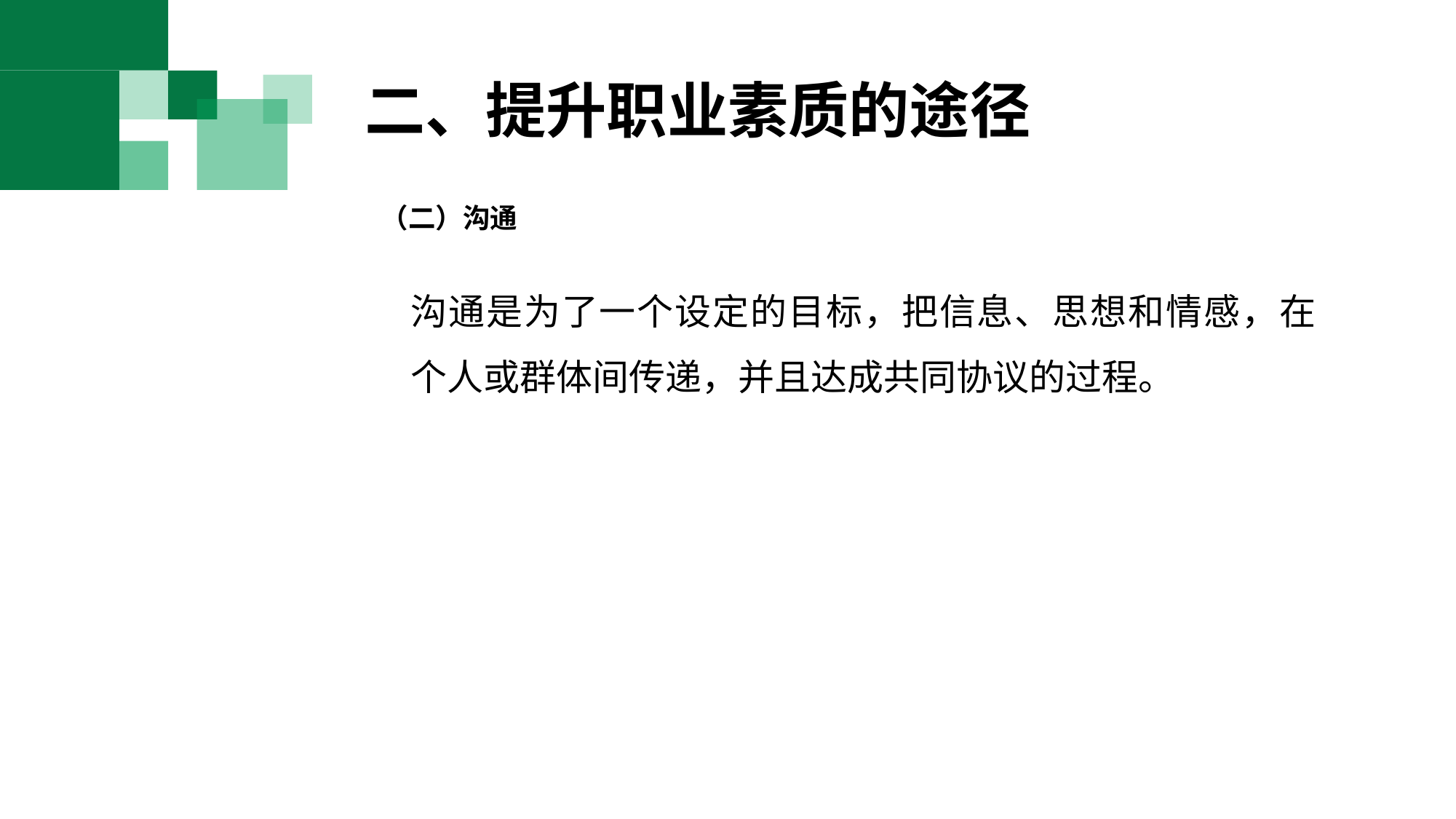

二、提升职业素质的途径

（二）沟通
沟通是为了一个设定的目标，把信息、思想和情感，在个人或群体间传递，并且达成共同协议的过程。